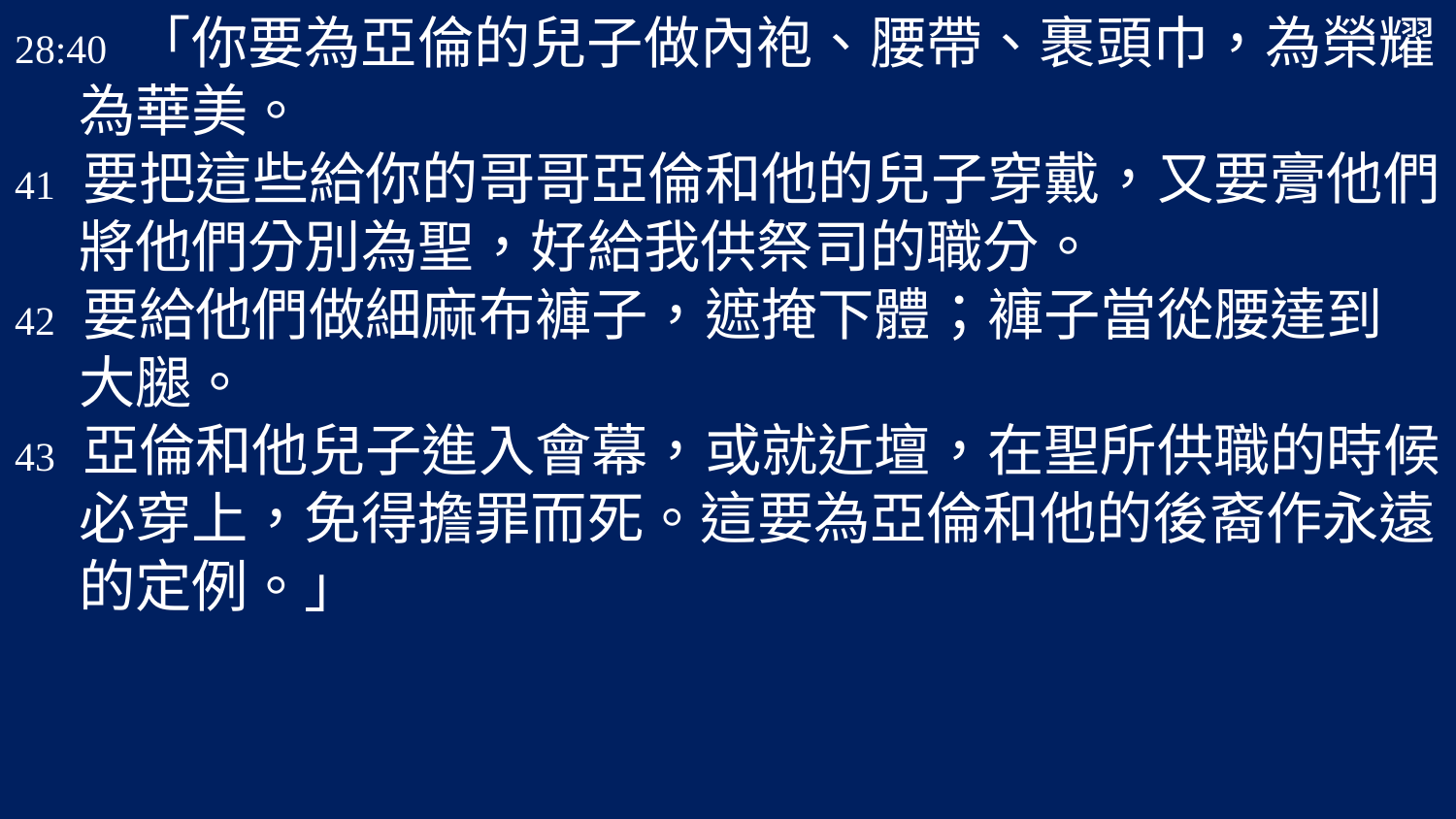

28:40 「你要為亞倫的兒子做內袍、腰帶、裹頭巾，為榮耀，
    為華美。
41 要把這些給你的哥哥亞倫和他的兒子穿戴，又要膏他們，
    將他們分別為聖，好給我供祭司的職分。
42 要給他們做細麻布褲子，遮掩下體；褲子當從腰達到
    大腿。
43 亞倫和他兒子進入會幕，或就近壇，在聖所供職的時候
    必穿上，免得擔罪而死。這要為亞倫和他的後裔作永遠
    的定例。」